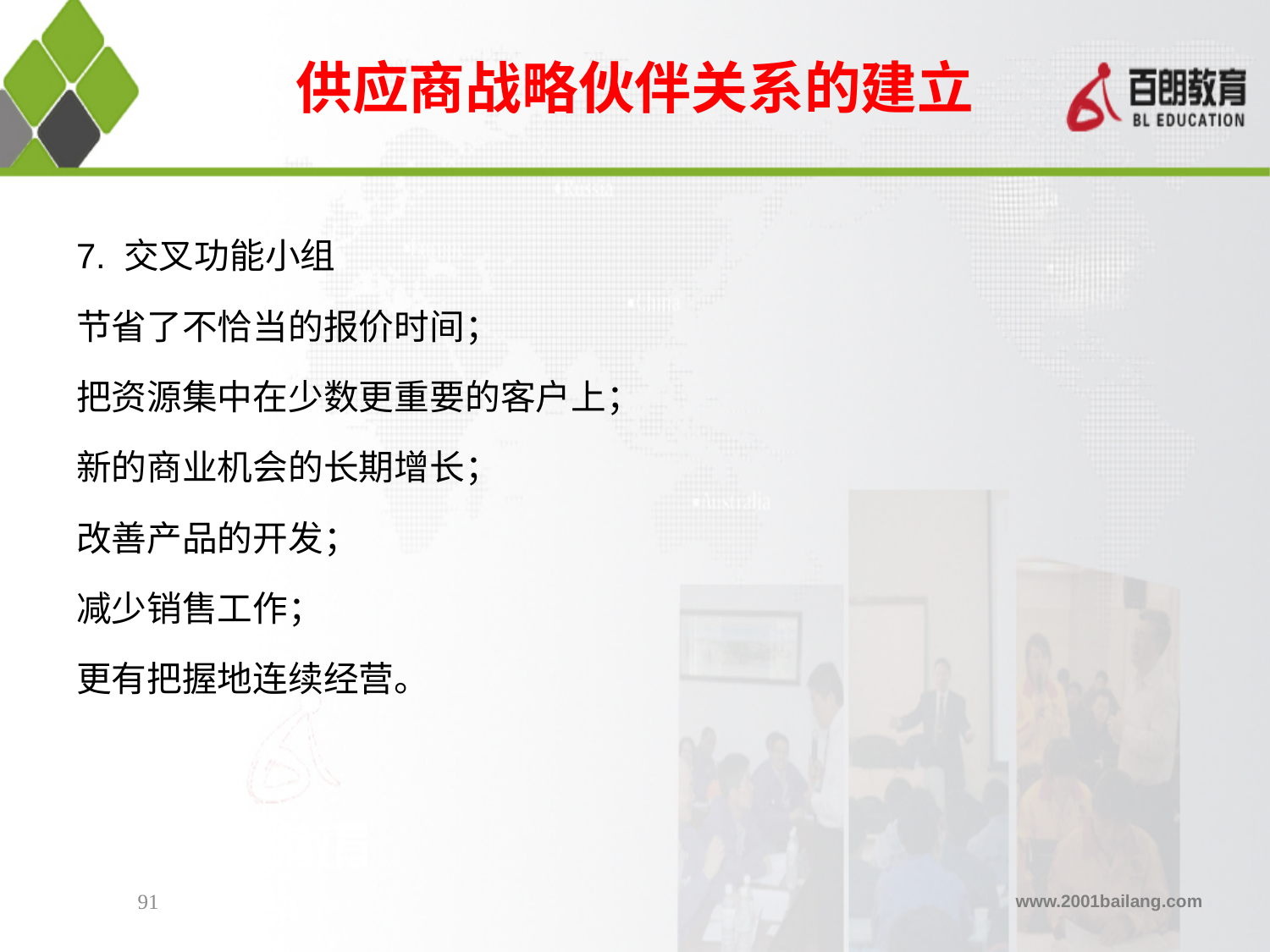

供应商战略伙伴关系的建立
# 7. 交叉功能小组
节省了不恰当的报价时间；
把资源集中在少数更重要的客户上；
新的商业机会的长期增长；
改善产品的开发；
减少销售工作；
更有把握地连续经营。
91